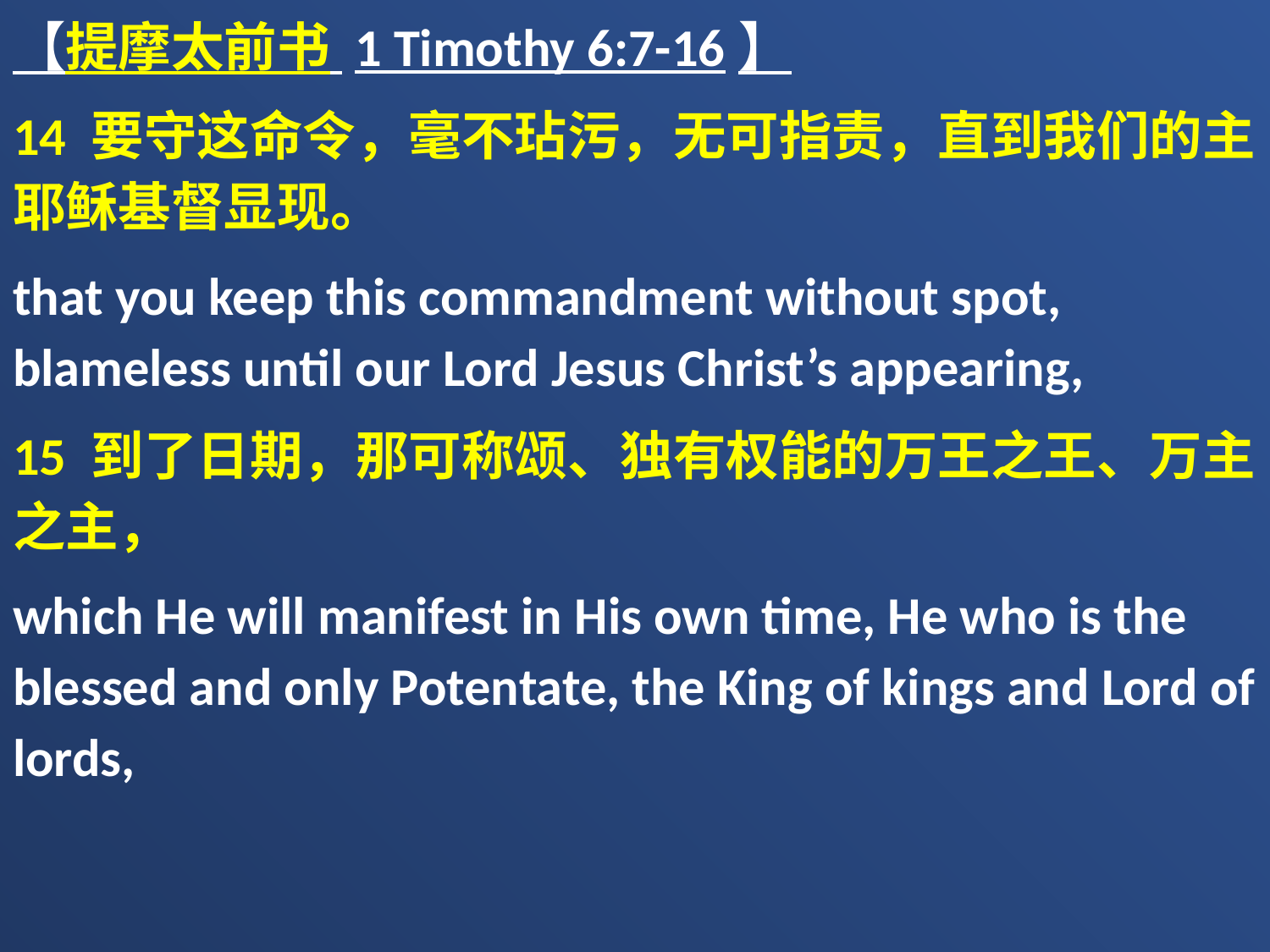

【提摩太前书 1 Timothy 6:7-16】
14 要守这命令，毫不玷污，无可指责，直到我们的主耶稣基督显现。
that you keep this commandment without spot, blameless until our Lord Jesus Christ’s appearing,
15 到了日期，那可称颂、独有权能的万王之王、万主之主，
which He will manifest in His own time, He who is the blessed and only Potentate, the King of kings and Lord of lords,